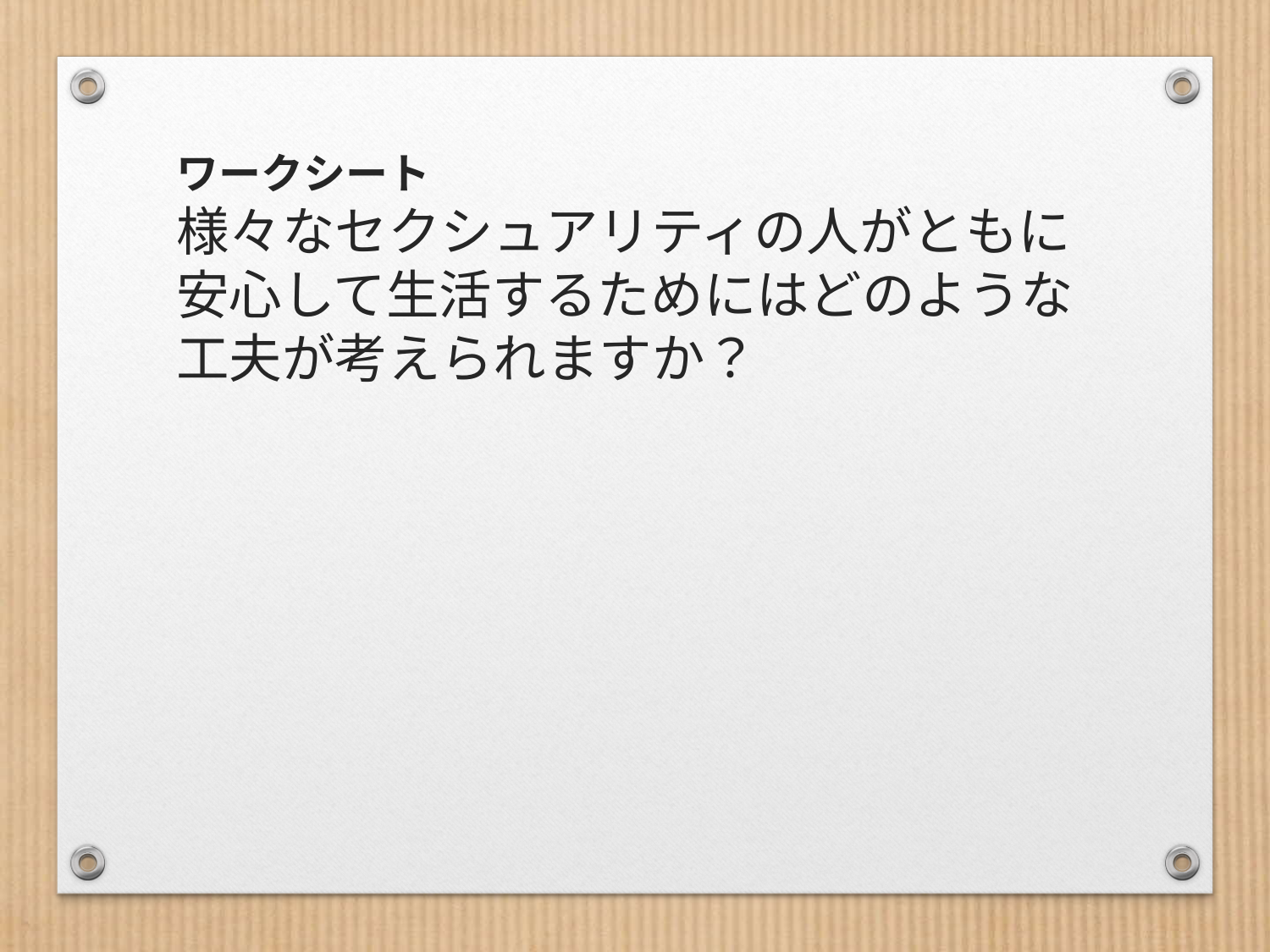

# ワークシート 様々なセクシュアリティの人がともに安心して生活するためにはどのような工夫が考えられますか？